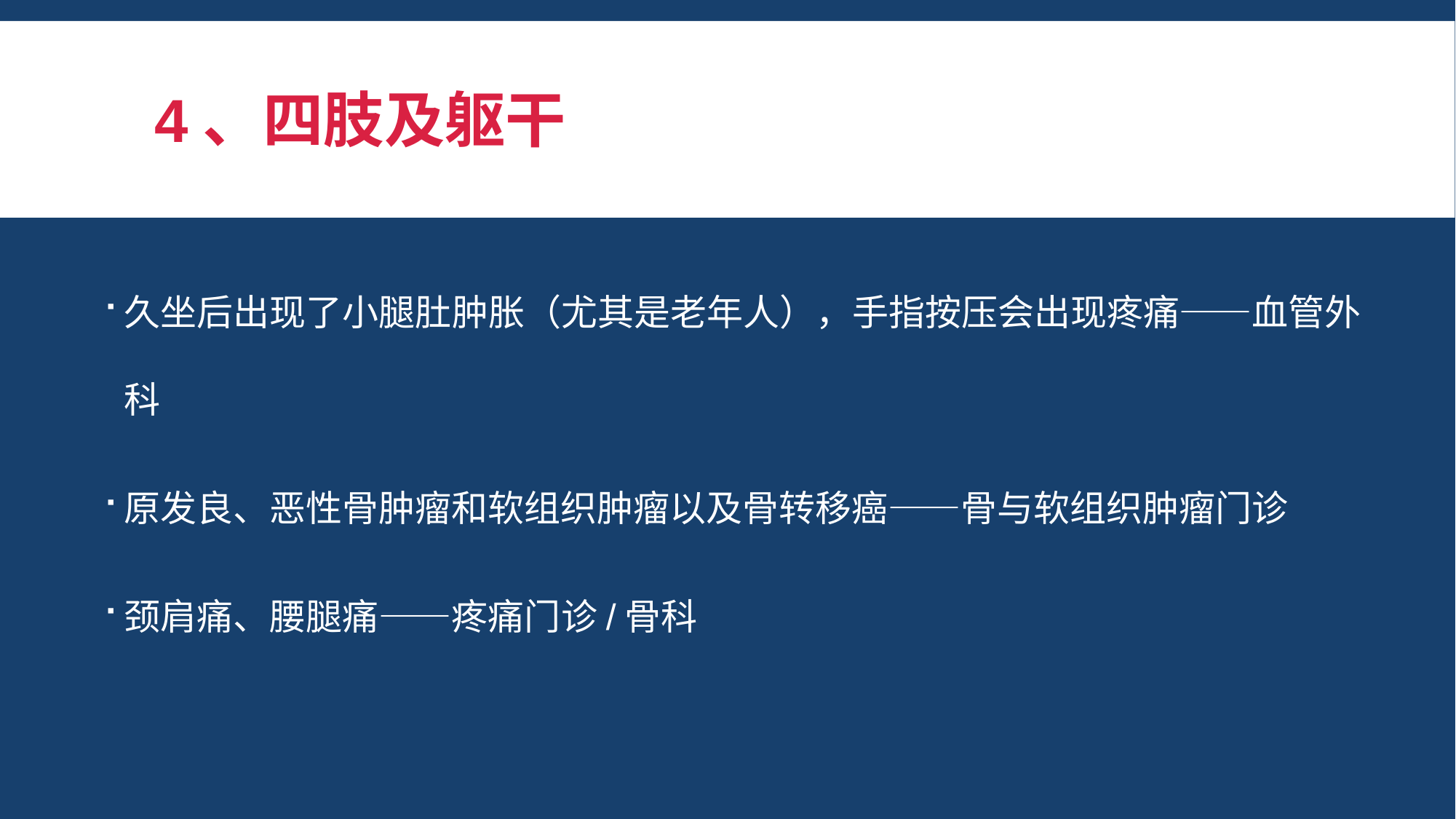

# 4、四肢及躯干
久坐后出现了小腿肚肿胀（尤其是老年人），手指按压会出现疼痛——血管外科
原发良、恶性骨肿瘤和软组织肿瘤以及骨转移癌——骨与软组织肿瘤门诊
颈肩痛、腰腿痛——疼痛门诊/骨科